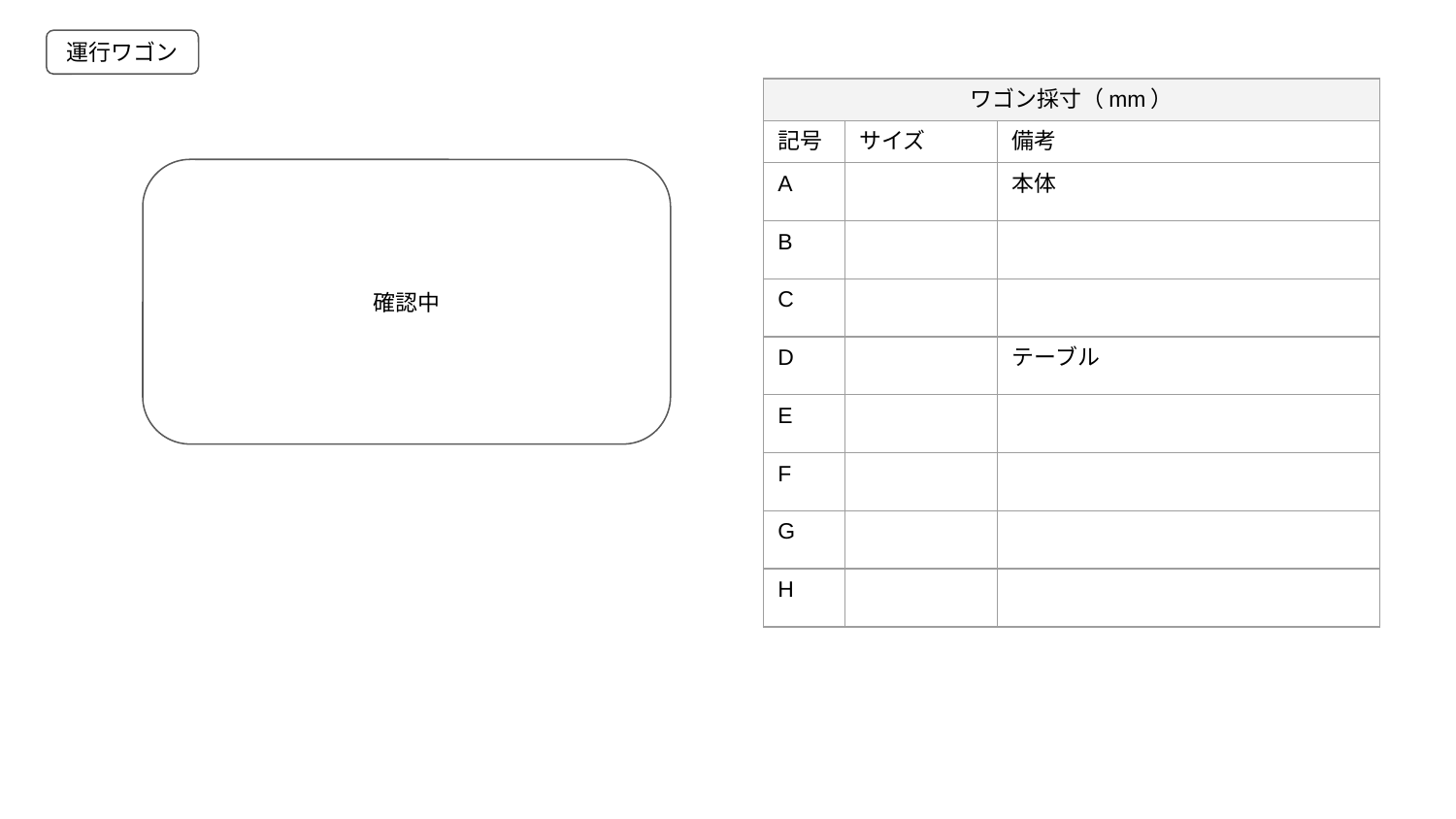

運行ワゴン
| ワゴン採寸（mm） |  |  |
| --- | --- | --- |
| 記号 | サイズ | 備考 |
| A |  | 本体 |
| B |  |  |
| C |  |  |
| D |  | テーブル |
| E |  |  |
| F |  |  |
| G |  |  |
| H |  |  |
確認中